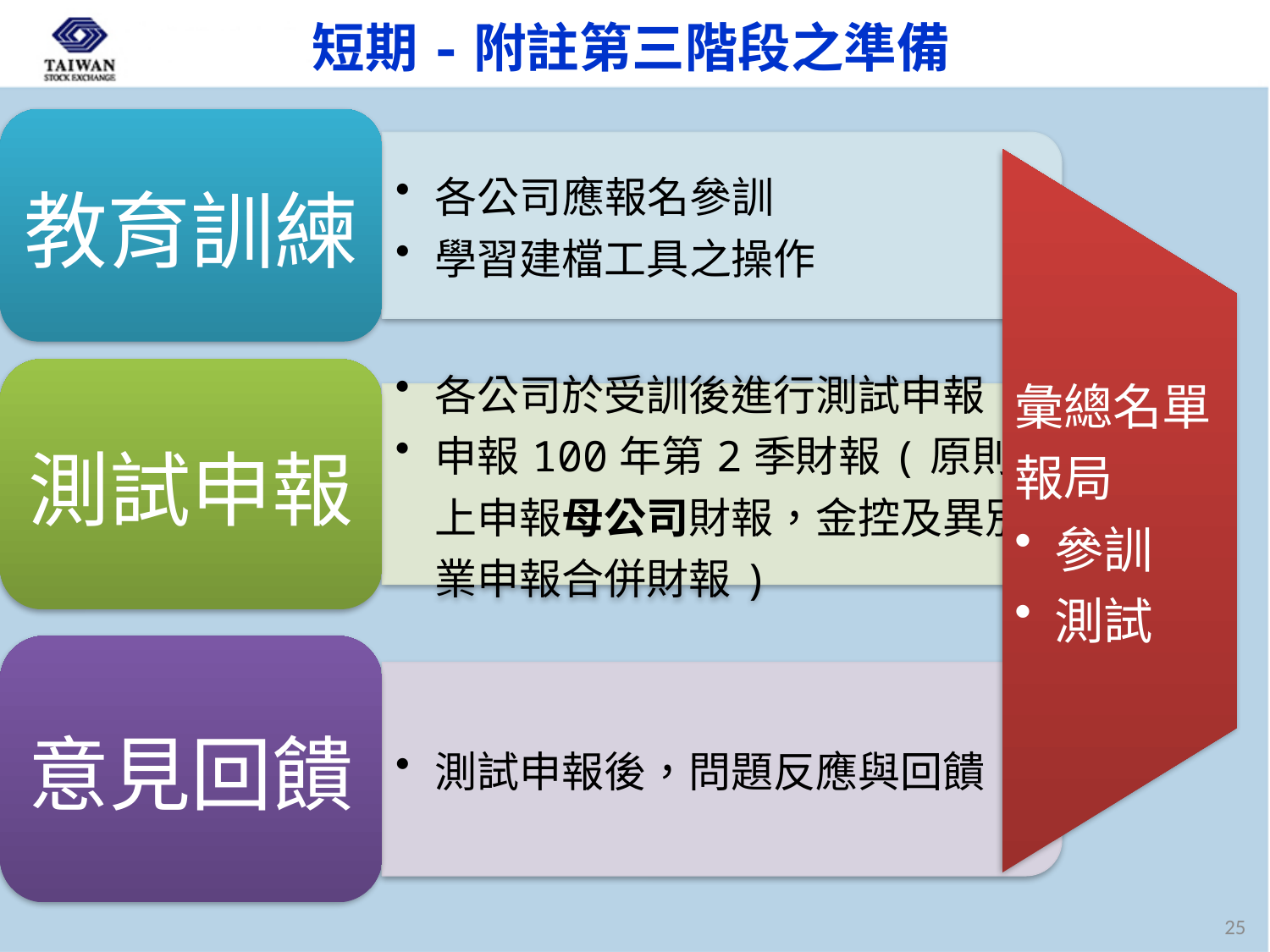

短期-附註第三階段之準備
教育訓練
各公司應報名參訓
學習建檔工具之操作
參訓
測試
測試申報
各公司於受訓後進行測試申報
意見回饋
測試申報後，問題反應與回饋
25